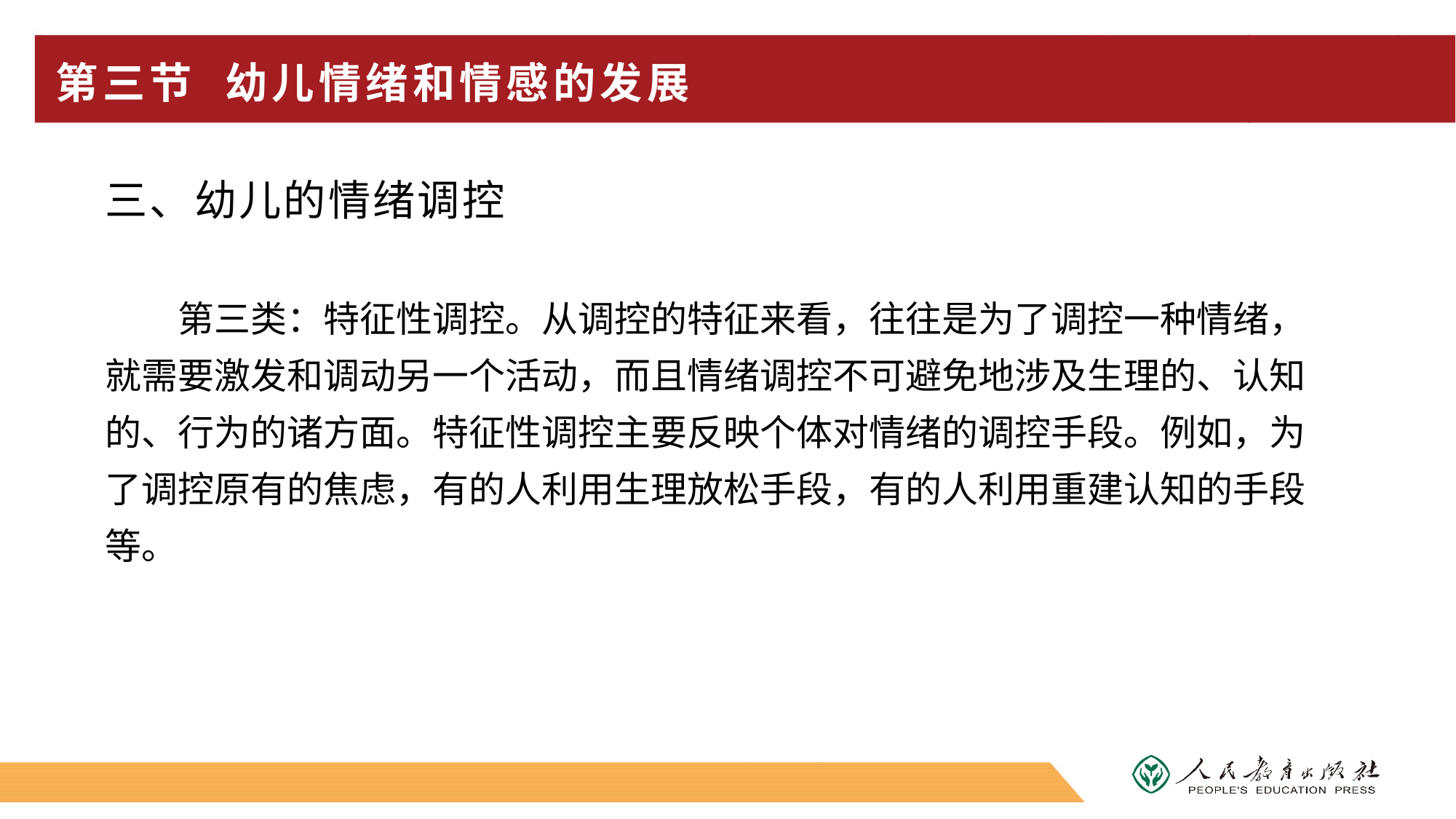

# 第三节  幼儿情绪和情感的发展
三、幼儿的情绪调控
第三类：特征性调控。从调控的特征来看，往往是为了调控一种情绪，就需要激发和调动另一个活动，而且情绪调控不可避免地涉及生理的、认知的、行为的诸方面。特征性调控主要反映个体对情绪的调控手段。例如，为了调控原有的焦虑，有的人利用生理放松手段，有的人利用重建认知的手段等。